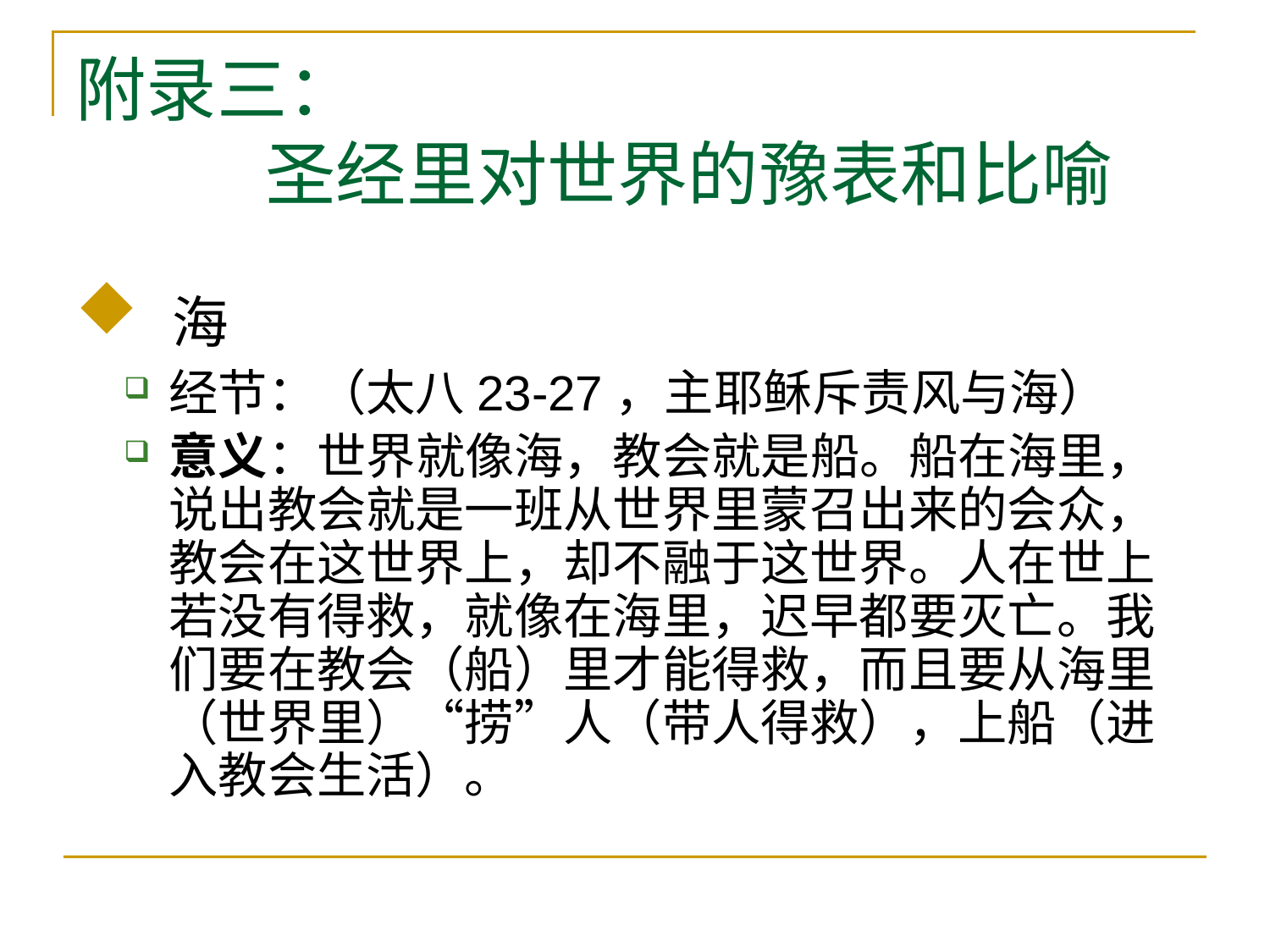

# 附录三： 圣经里对世界的豫表和比喻
 海
经节：（太八23-27，主耶稣斥责风与海）
意义：世界就像海，教会就是船。船在海里，说出教会就是一班从世界里蒙召出来的会众，教会在这世界上，却不融于这世界。人在世上若没有得救，就像在海里，迟早都要灭亡。我们要在教会（船）里才能得救，而且要从海里（世界里）“捞”人（带人得救），上船（进入教会生活）。